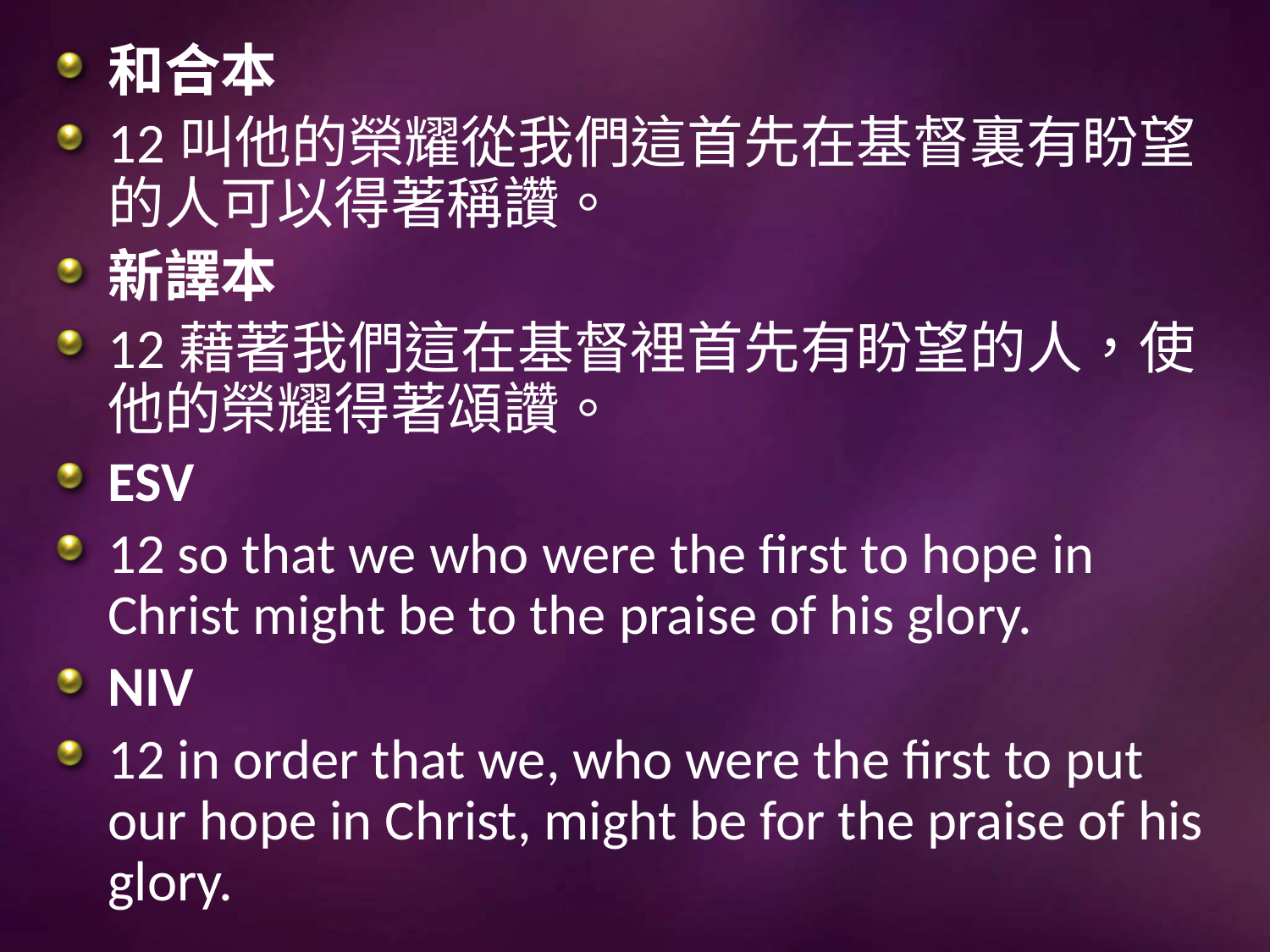

和合本
12叫他的榮耀從我們這首先在基督裏有盼望的人可以得著稱讚。
新譯本
12藉著我們這在基督裡首先有盼望的人，使他的榮耀得著頌讚。
ESV
12 so that we who were the first to hope in Christ might be to the praise of his glory.
NIV
12 in order that we, who were the first to put our hope in Christ, might be for the praise of his glory.